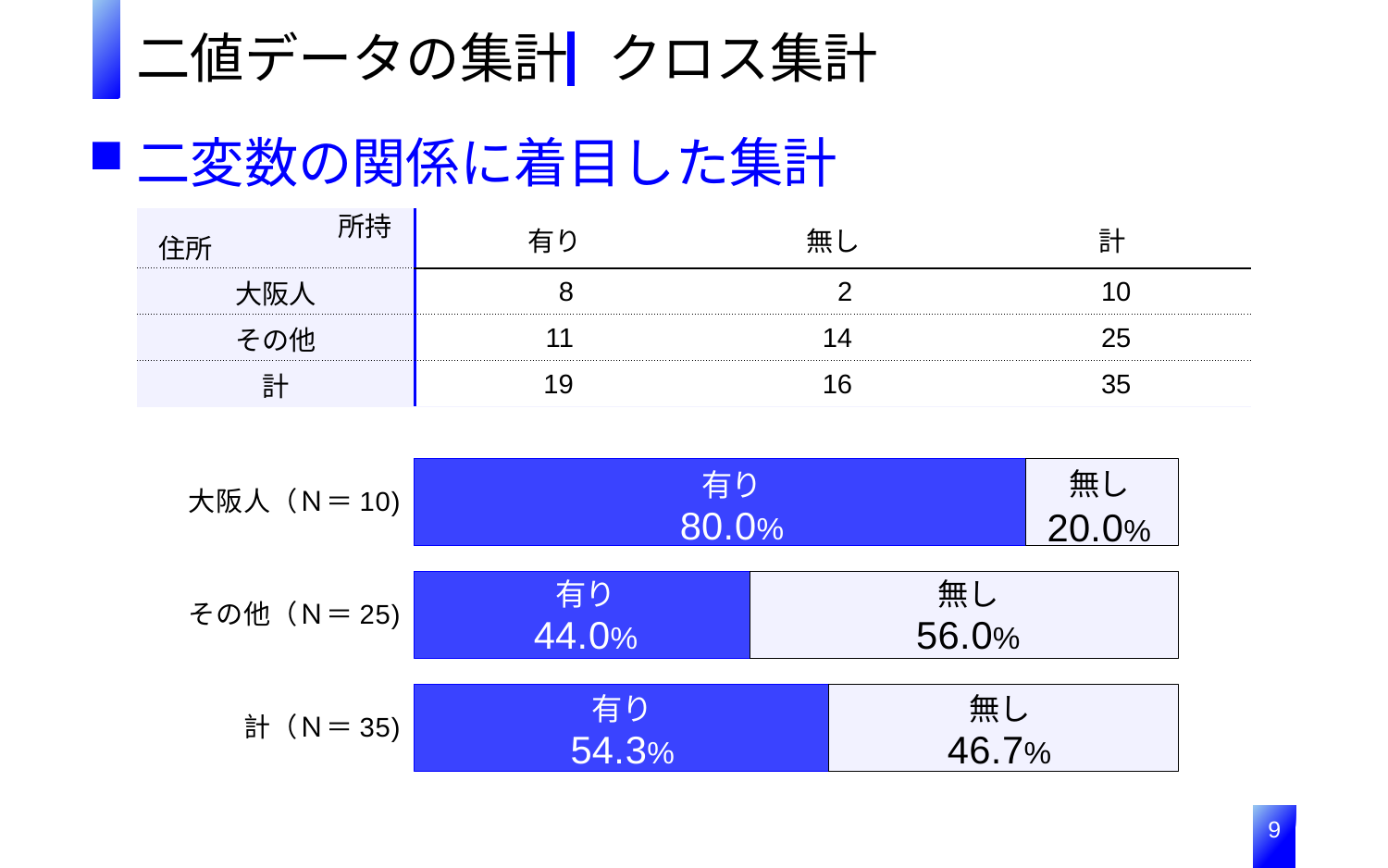

二値データの集計
クロス集計
二変数の関係に着目した集計

所持
|  | 有り | 無し | 計 |
| --- | --- | --- | --- |
| 大阪人 | 8 | 2 | 10 |
| その他 | 11 | 14 | 25 |
| 計 | 19 | 16 | 35 |
住所

### Chart

| Category | 有り | 無し |
|---|---|---|
| 大阪人（Ｎ＝10) | 8.0 | 2.0 |
| その他（Ｎ＝25) | 11.0 | 14.0 |
| 計（Ｎ＝35) | 19.0 | 16.0 |